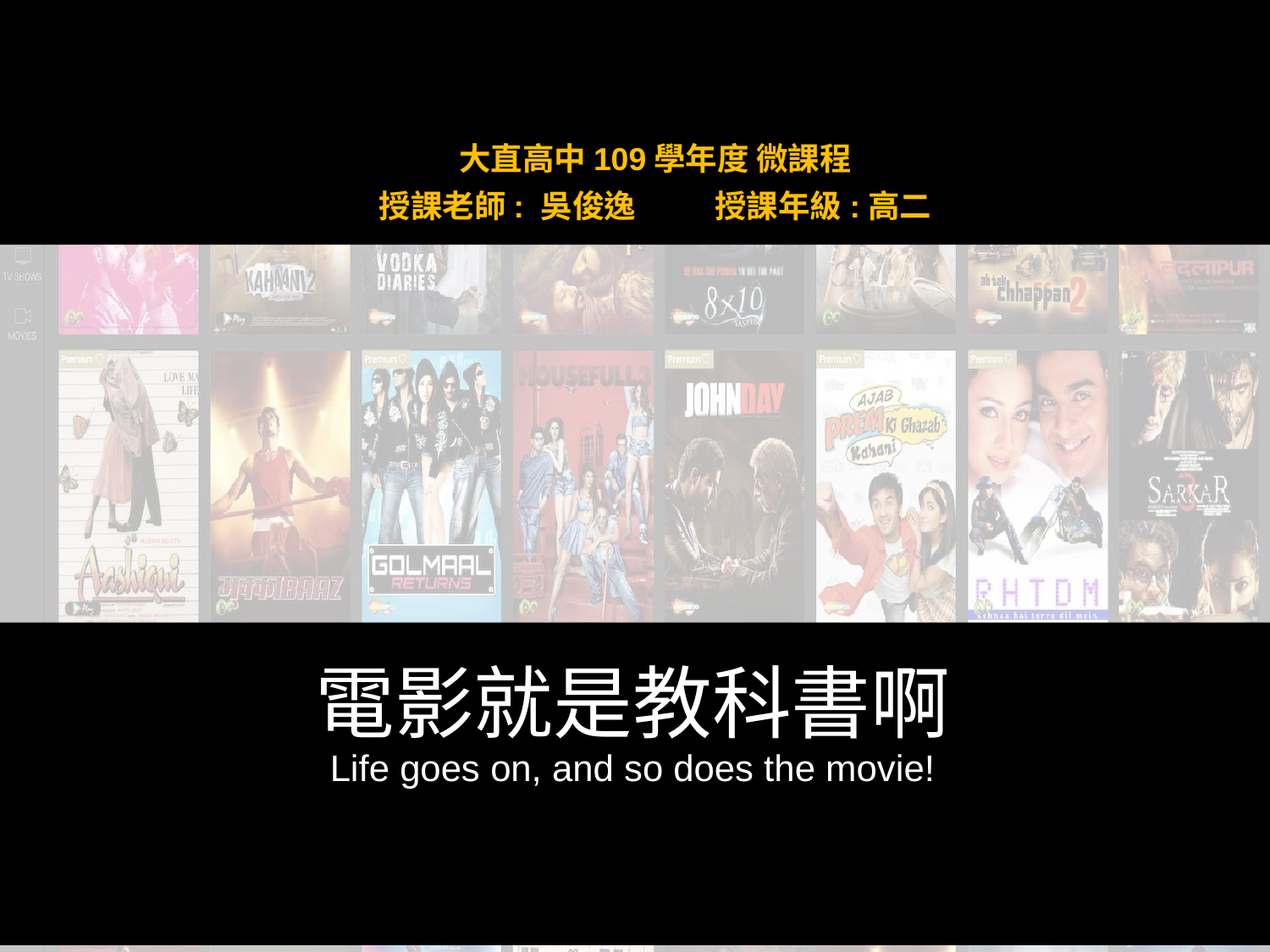

大直高中109學年度 微課程
授課老師: 吳俊逸           授課年級:高二

# 電影就是教科書啊 Life goes on, and so does the movie!